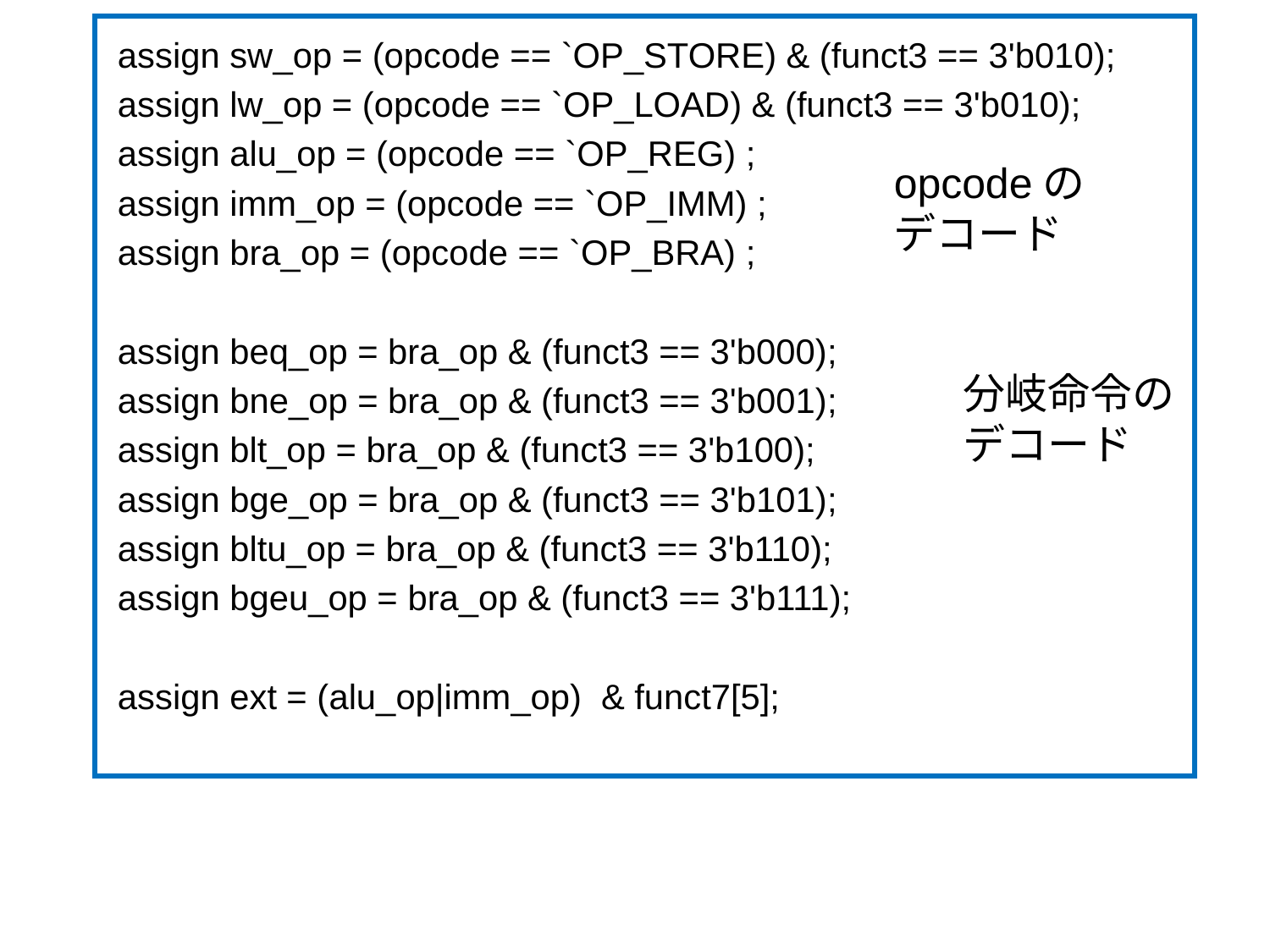

assign sw_op = (opcode == `OP_STORE) & (funct3 == 3'b010);
assign lw_op = (opcode == `OP_LOAD) & (funct3 == 3'b010);
assign alu_op = (opcode == `OP_REG) ;
assign imm_op = (opcode == `OP_IMM) ;
assign bra_op = (opcode == `OP_BRA) ;

assign beq_op = bra_op & (funct3 == 3'b000);
assign bne_op = bra_op & (funct3 == 3'b001);
assign blt_op = bra_op & (funct3 == 3'b100);
assign bge_op = bra_op & (funct3 == 3'b101);
assign bltu_op = bra_op & (funct3 == 3'b110);
assign bgeu_op = bra_op & (funct3 == 3'b111);

assign ext = (alu_op|imm_op)  & funct7[5];

opcodeの
デコード
分岐命令の
デコード